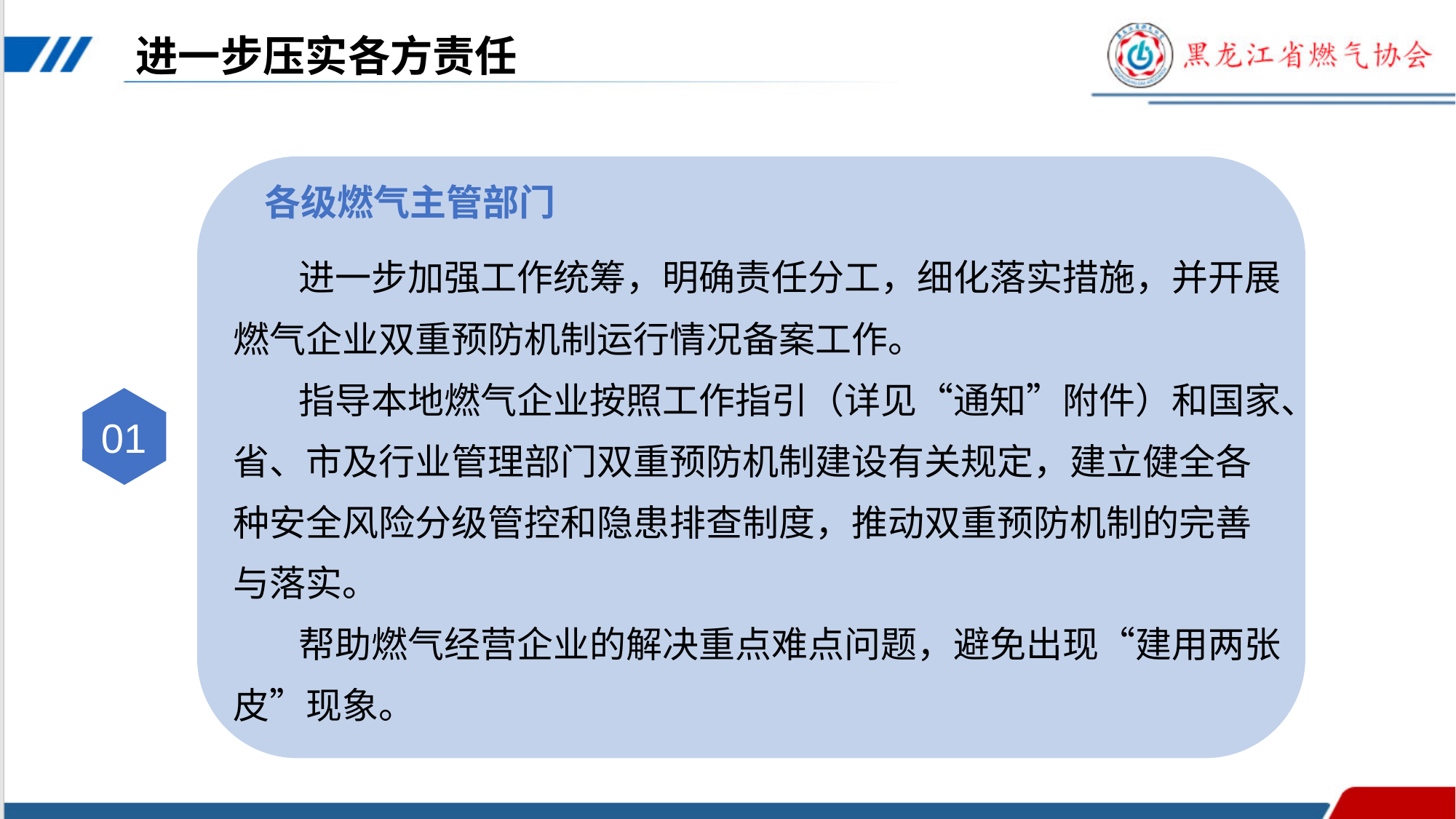

进一步压实各方责任

各级燃气主管部门

       进一步加强工作统筹，明确责任分工，细化落实措施，并开展燃气企业双重预防机制运行情况备案工作。
       指导本地燃气企业按照工作指引（详见“通知”附件）和国家、省、市及行业管理部门双重预防机制建设有关规定，建立健全各种安全风险分级管控和隐患排查制度，推动双重预防机制的完善与落实。
       帮助燃气经营企业的解决重点难点问题，避免出现“建用两张皮”现象。

01